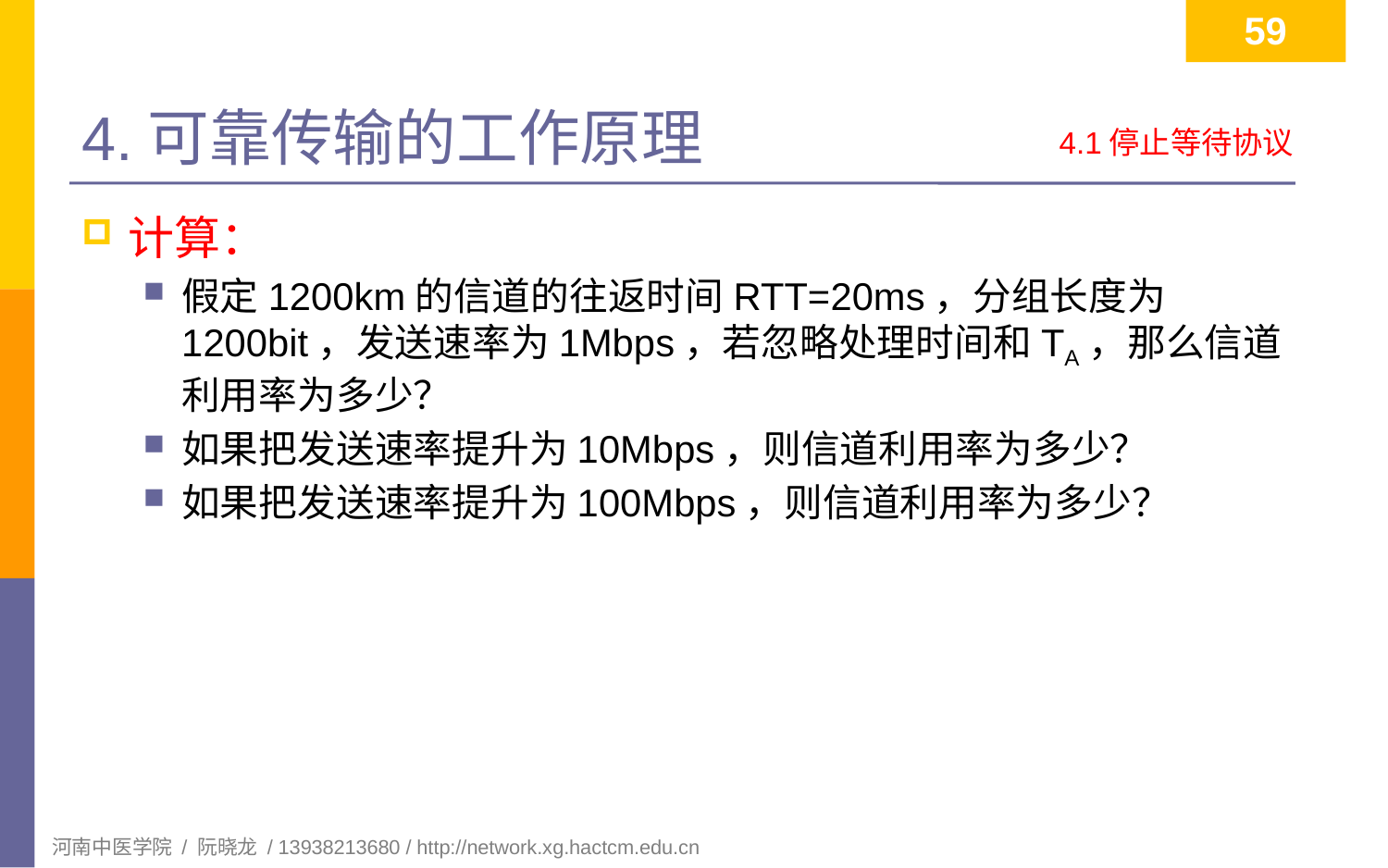

59
# 4.可靠传输的工作原理
4.1停止等待协议
计算：
假定1200km的信道的往返时间RTT=20ms，分组长度为1200bit，发送速率为1Mbps，若忽略处理时间和TA，那么信道利用率为多少？
如果把发送速率提升为10Mbps，则信道利用率为多少？
如果把发送速率提升为100Mbps，则信道利用率为多少？